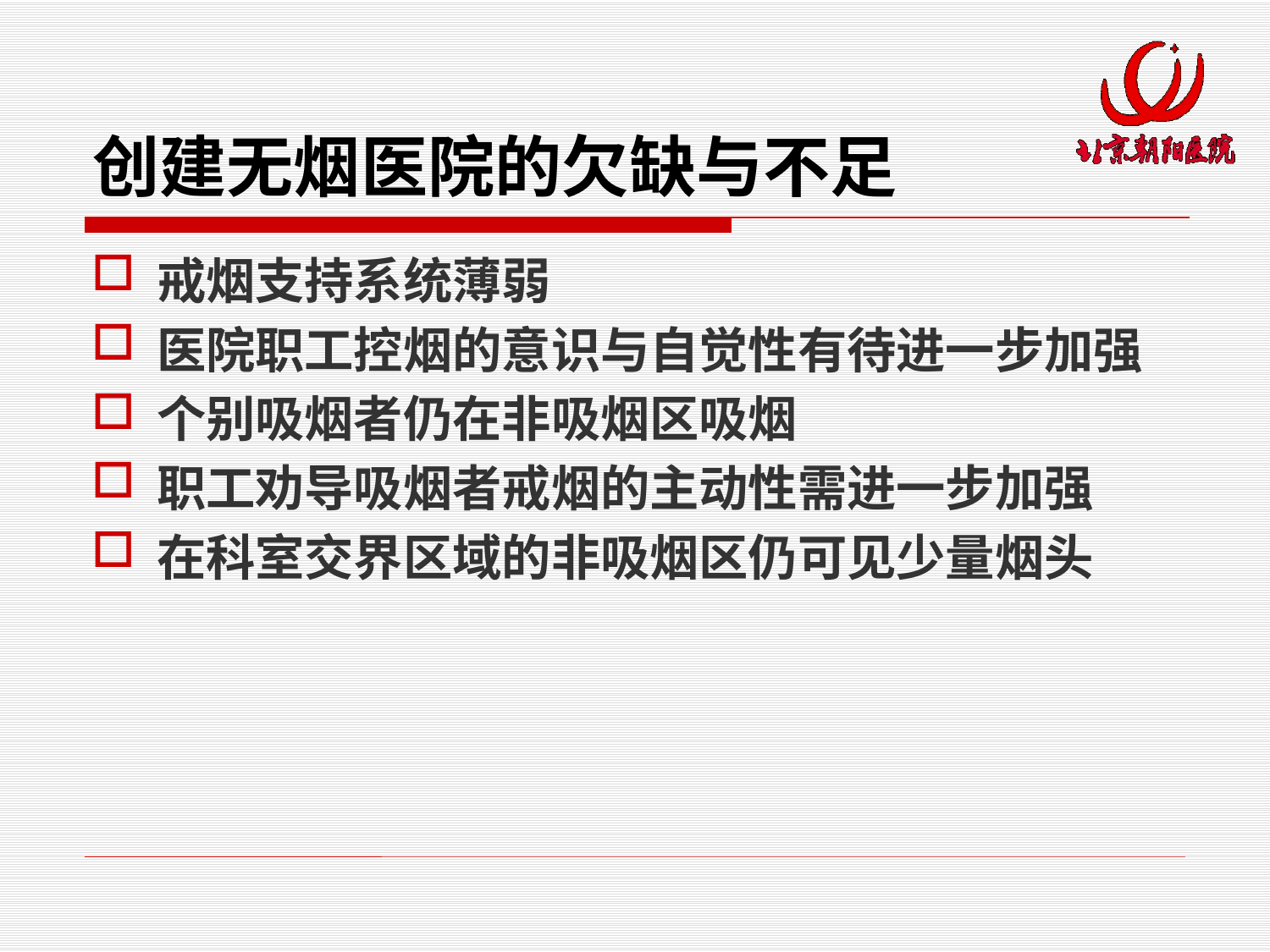

# 创建无烟医院的欠缺与不足
戒烟支持系统薄弱
医院职工控烟的意识与自觉性有待进一步加强
个别吸烟者仍在非吸烟区吸烟
职工劝导吸烟者戒烟的主动性需进一步加强
在科室交界区域的非吸烟区仍可见少量烟头